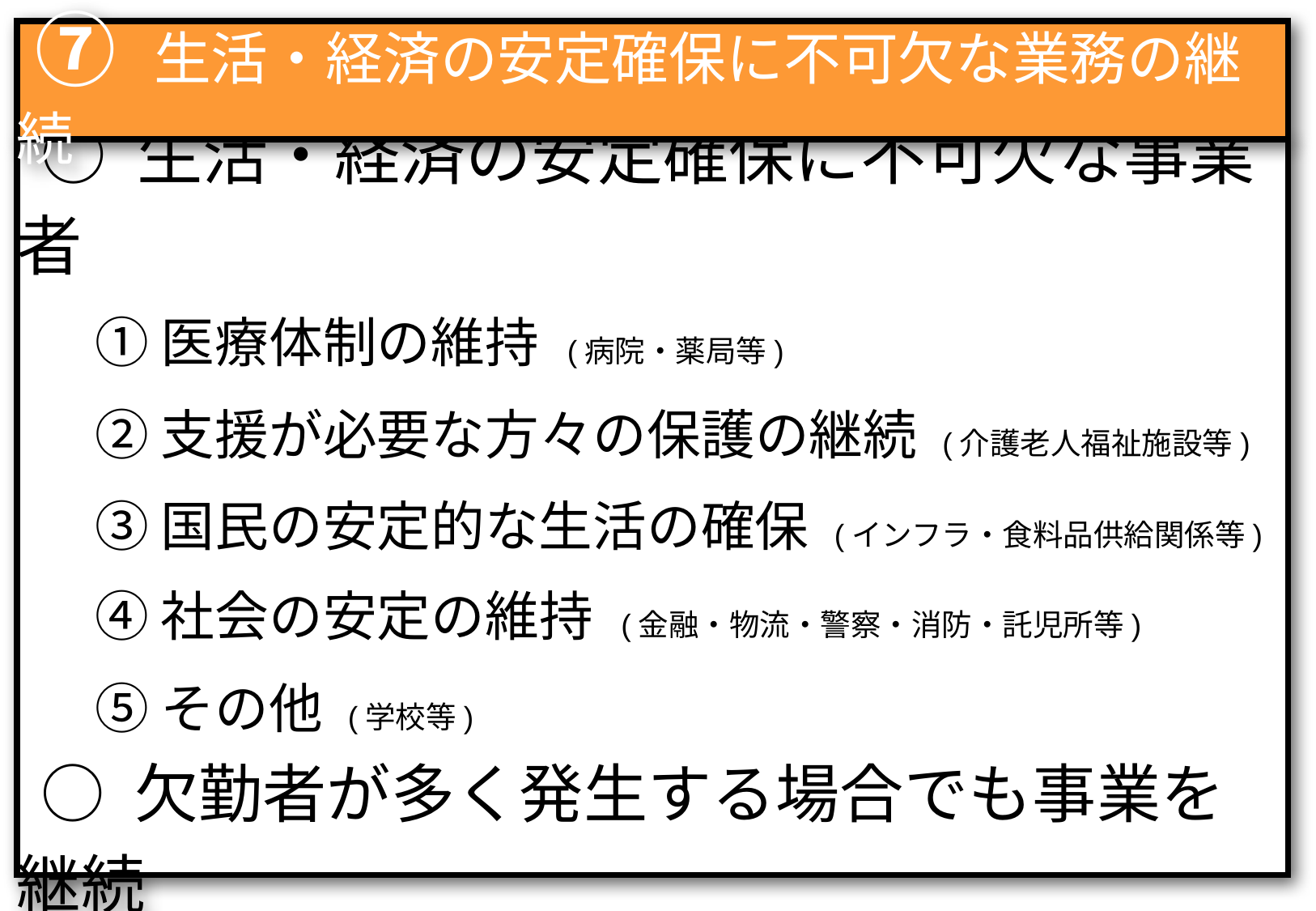

⑦ 生活・経済の安定確保に不可欠な業務の継続

○ 生活・経済の安定確保に不可欠な事業者
　① 医療体制の維持 (病院・薬局等)
　② 支援が必要な方々の保護の継続 (介護老人福祉施設等)
　③ 国民の安定的な生活の確保 (インフラ・食料品供給関係等)
　④ 社会の安定の維持 (金融・物流・警察・消防・託児所等)
　⑤ その他 (学校等)
○ 欠勤者が多く発生する場合でも事業を継続